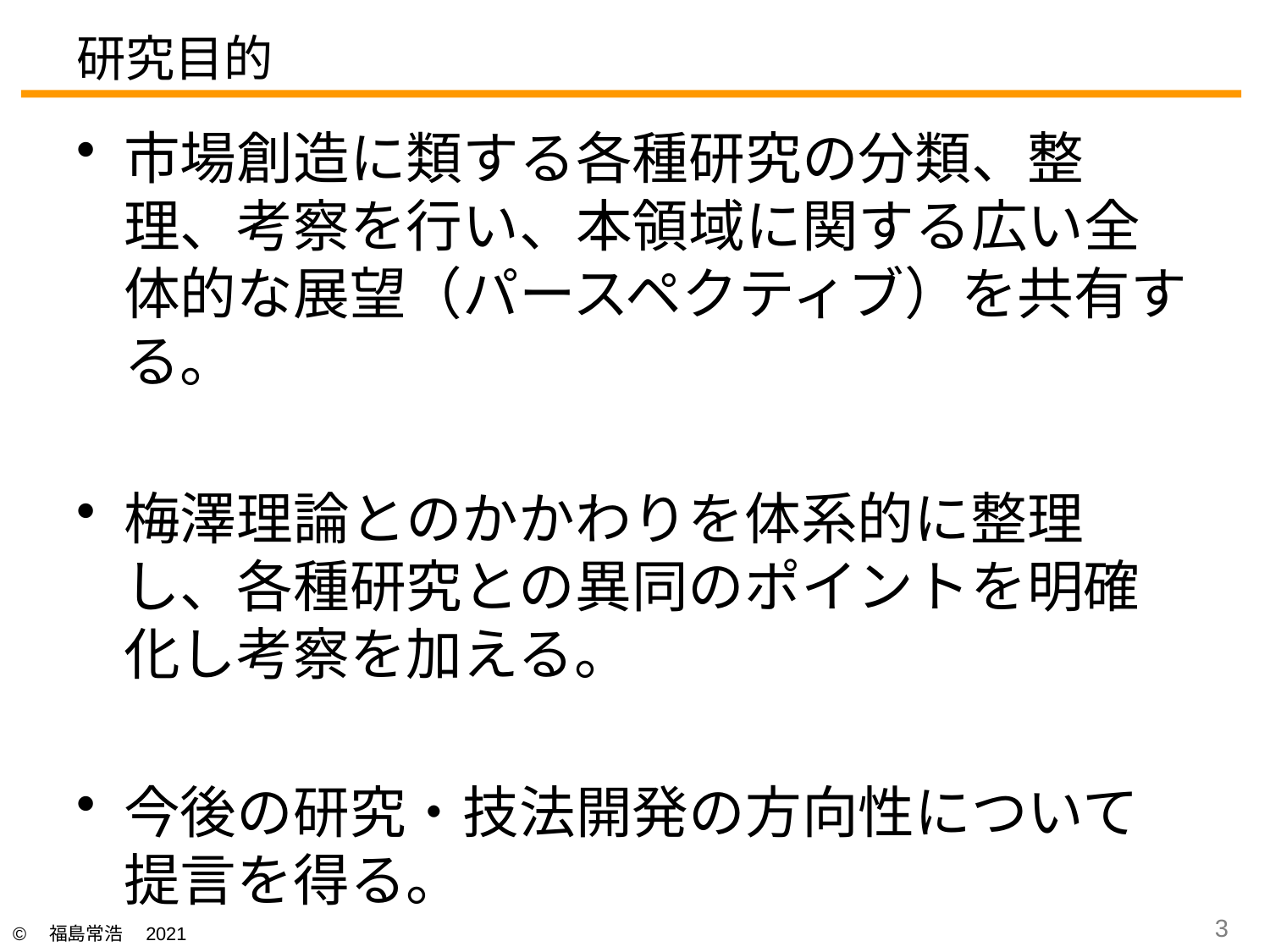

# 研究目的
市場創造に類する各種研究の分類、整理、考察を行い、本領域に関する広い全体的な展望（パースペクティブ）を共有する。

梅澤理論とのかかわりを体系的に整理し、各種研究との異同のポイントを明確化し考察を加える。

今後の研究・技法開発の方向性について提言を得る。
3